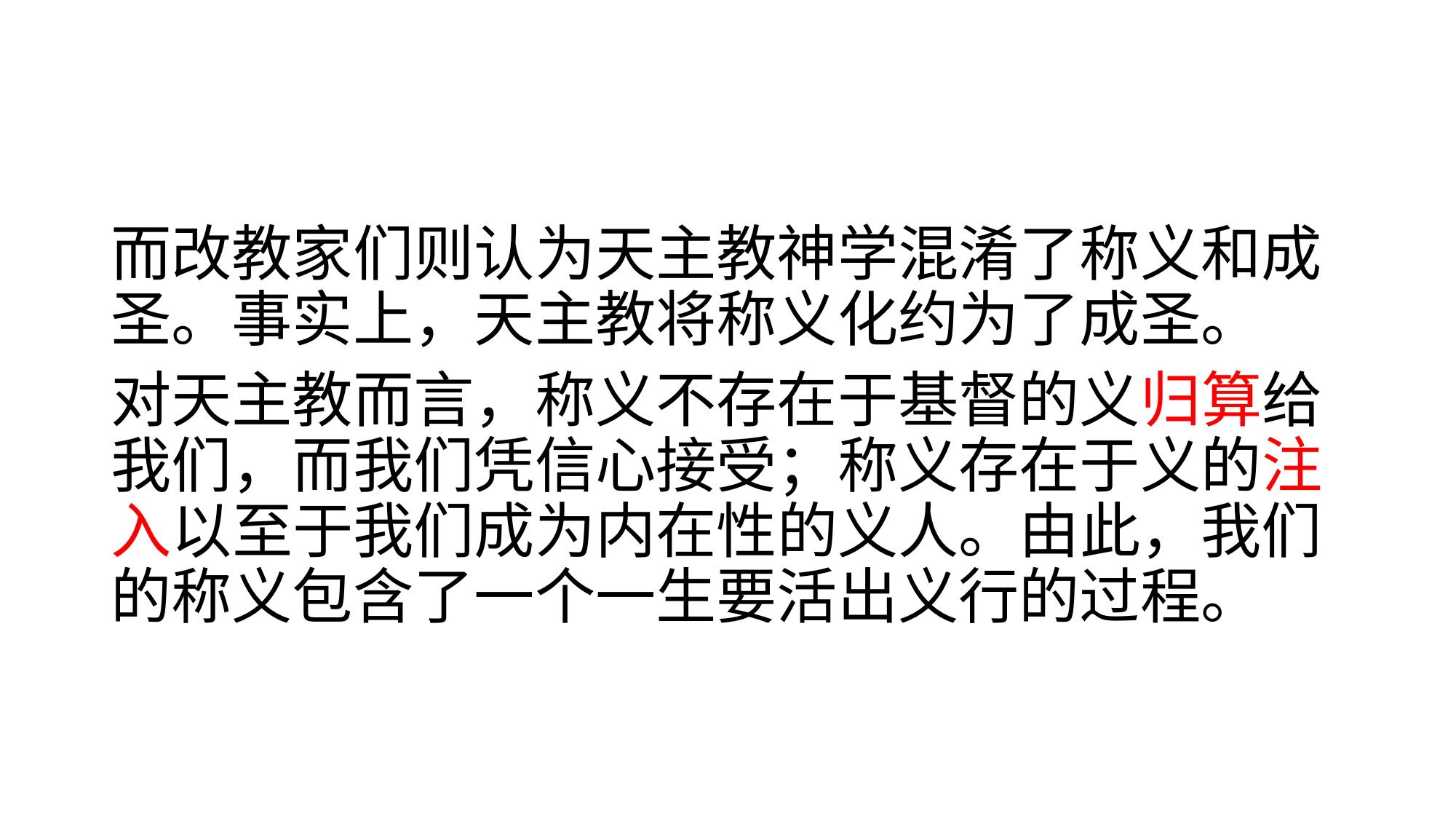

#
而改教家们则认为天主教神学混淆了称义和成圣。事实上，天主教将称义化约为了成圣。
对天主教而言，称义不存在于基督的义归算给我们，而我们凭信心接受；称义存在于义的注入以至于我们成为内在性的义人。由此，我们的称义包含了一个一生要活出义行的过程。